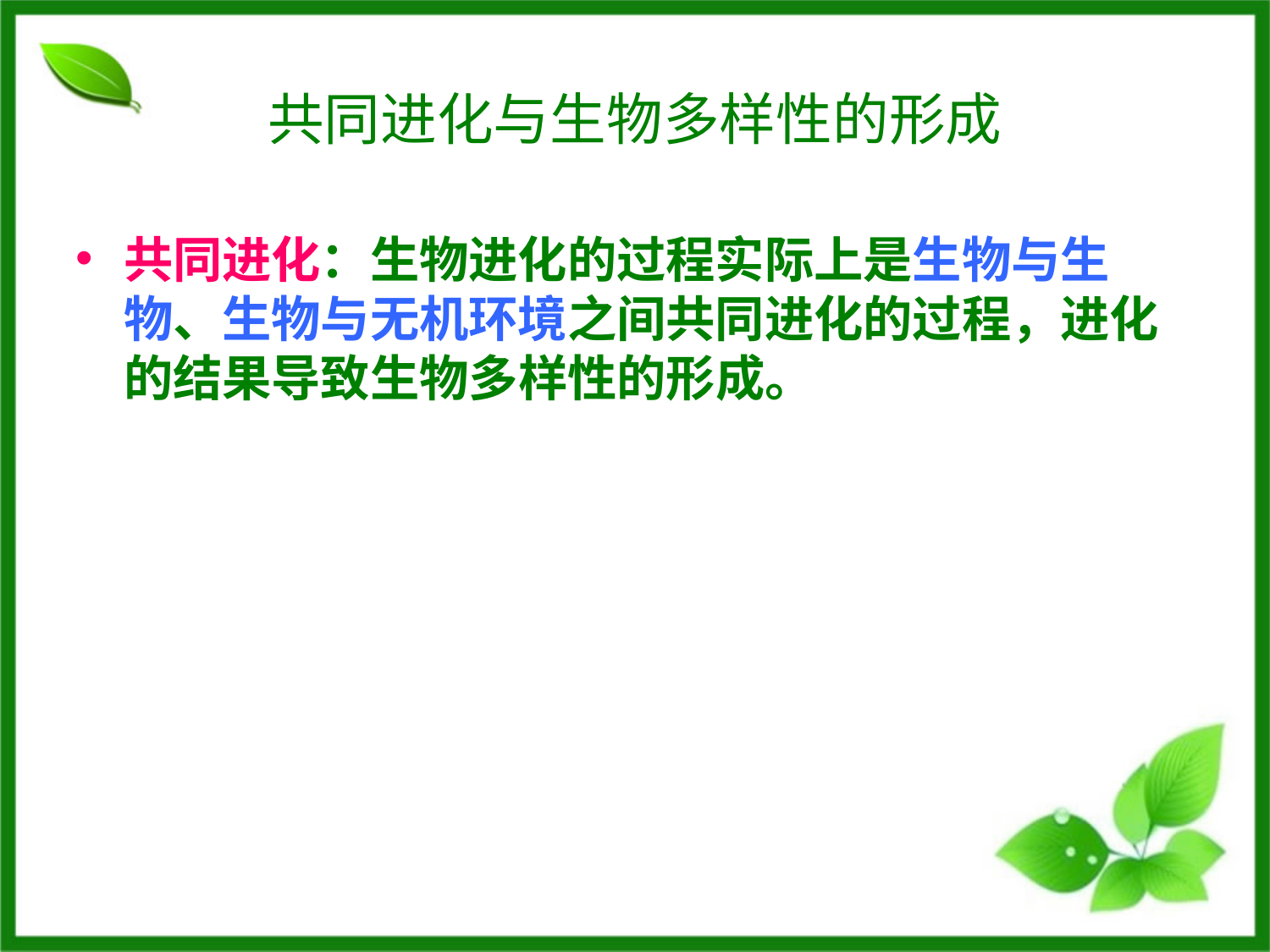

# 共同进化与生物多样性的形成
共同进化：生物进化的过程实际上是生物与生物、生物与无机环境之间共同进化的过程，进化的结果导致生物多样性的形成。